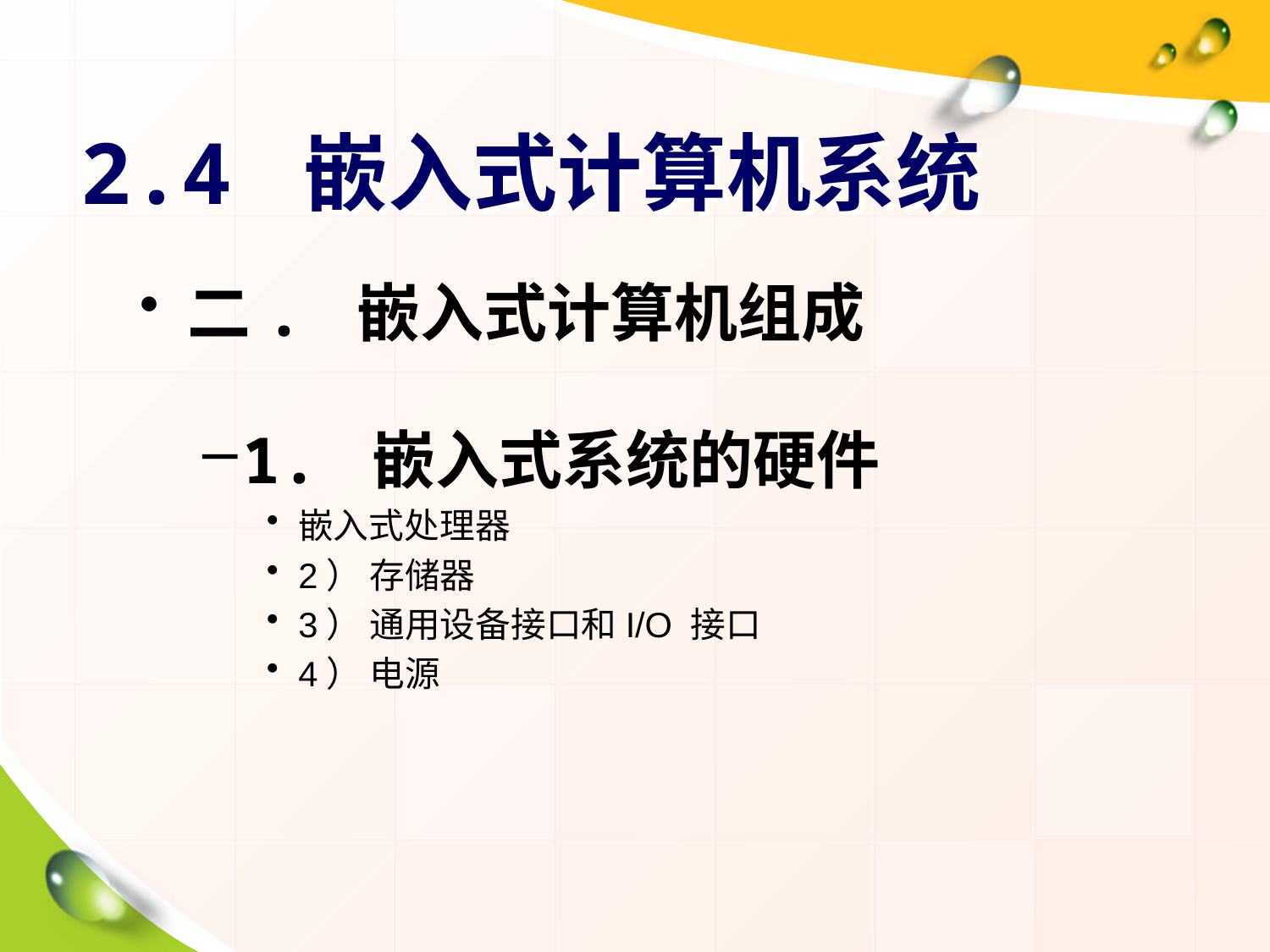

# 2.4 嵌入式计算机系统
二. 嵌入式计算机组成

1. 嵌入式系统的硬件
嵌入式处理器
2） 存储器
3） 通用设备接口和I/O 接口
4） 电源